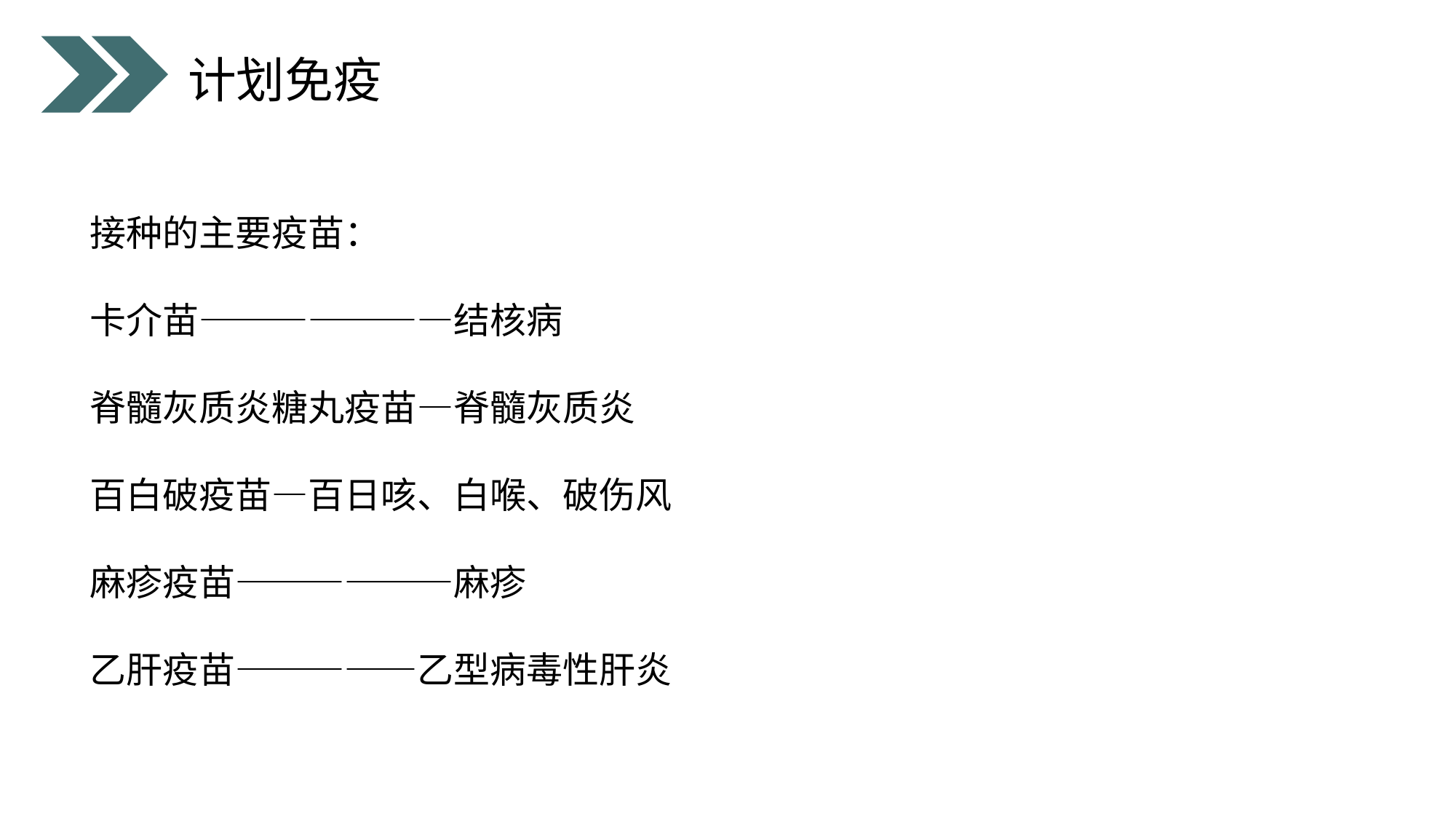

计划免疫
接种的主要疫苗：
卡介苗———————结核病
脊髓灰质炎糖丸疫苗—脊髓灰质炎
百白破疫苗—百日咳、白喉、破伤风
麻疹疫苗——————麻疹
乙肝疫苗—————乙型病毒性肝炎